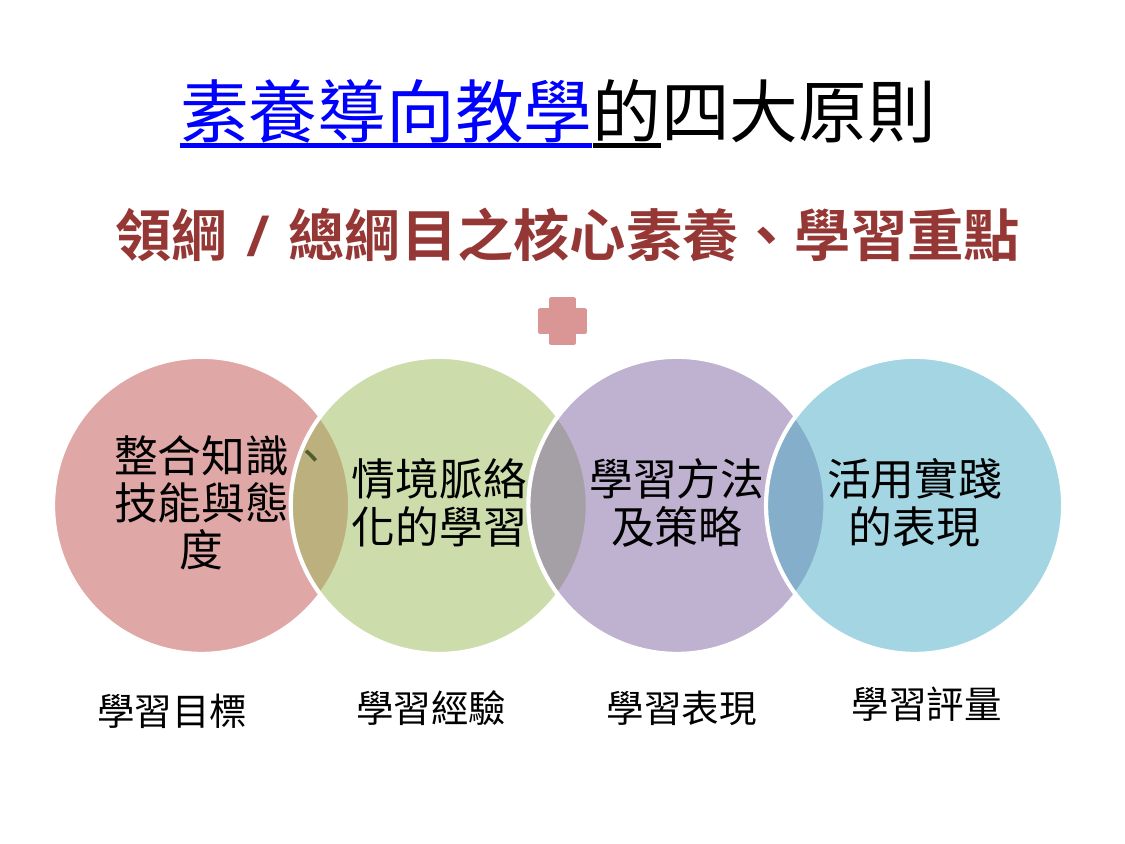

28
素養導向教學的四大原則
領綱/總綱目之核心素養、學習重點
整合知識、技能與態度
情境脈絡化的學習
學習方法及策略
活用實踐的表現

學習評量
學習經驗
學習表現
學習目標